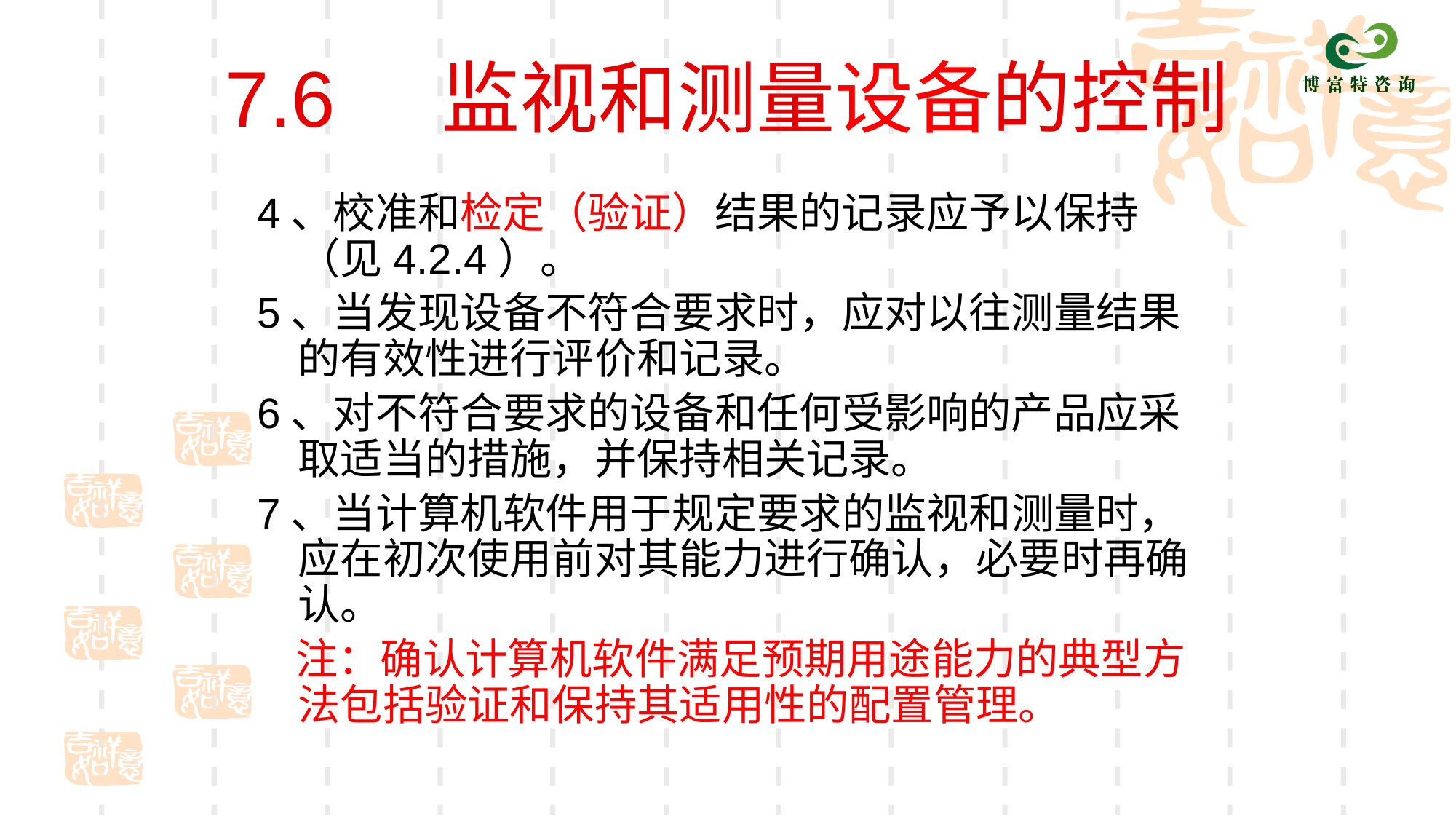

# 7.6    监视和测量设备的控制
4、校准和检定（验证）结果的记录应予以保持（见4.2.4）。
5、当发现设备不符合要求时，应对以往测量结果的有效性进行评价和记录。
6、对不符合要求的设备和任何受影响的产品应采取适当的措施，并保持相关记录。
7、当计算机软件用于规定要求的监视和测量时，应在初次使用前对其能力进行确认，必要时再确认。
   注：确认计算机软件满足预期用途能力的典型方法包括验证和保持其适用性的配置管理。